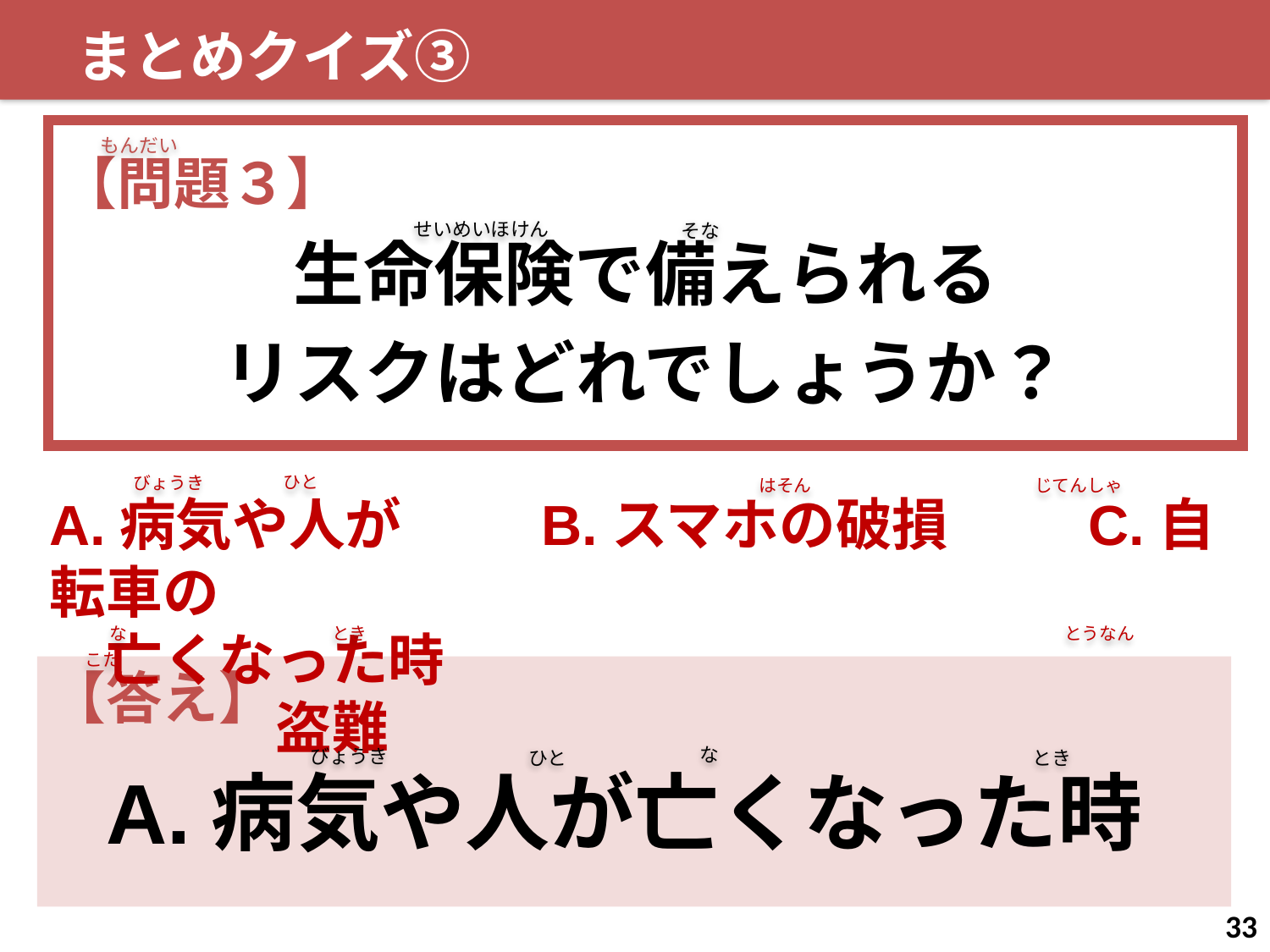

まとめクイズ③

【問題３】
生命保険で備えられる
リスクはどれでしょうか？
A.病気や人が 　　B.スマホの破損 　　C.自転車の
　亡くなった時　　　　　　　　　　　　　　　　　　盗難
もんだい
せいめいほけん
そな
ひと
びょうき
はそん
じてんしゃ
な
とうなん
とき
こた
な
びょうき
とき
ひと
【答え】

A.病気や人が亡くなった時
33